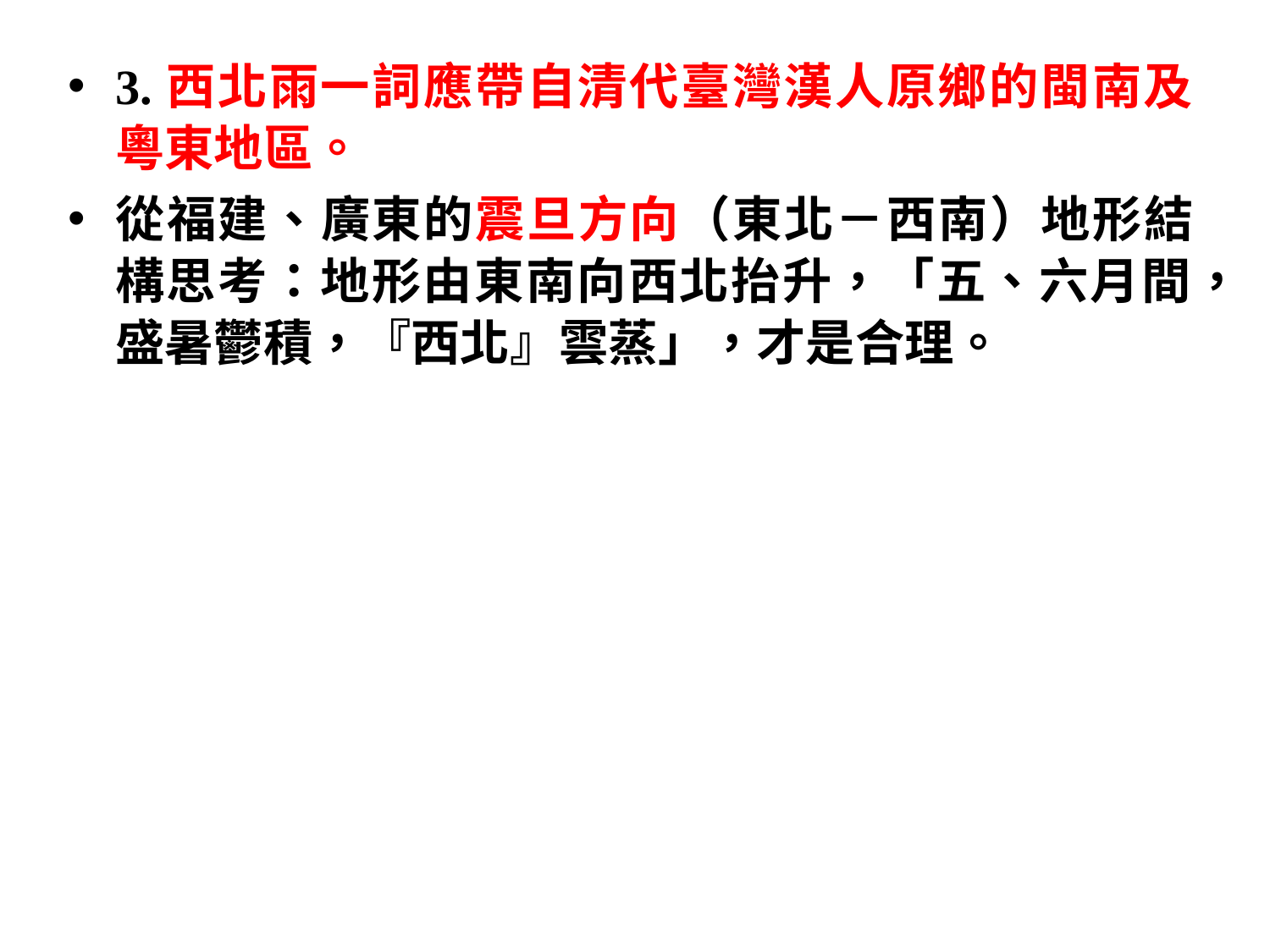

3.西北雨一詞應帶自清代臺灣漢人原鄉的閩南及粵東地區。
從福建、廣東的震旦方向（東北－西南）地形結構思考：地形由東南向西北抬升，「五、六月間，盛暑鬱積，『西北』雲蒸」，才是合理。